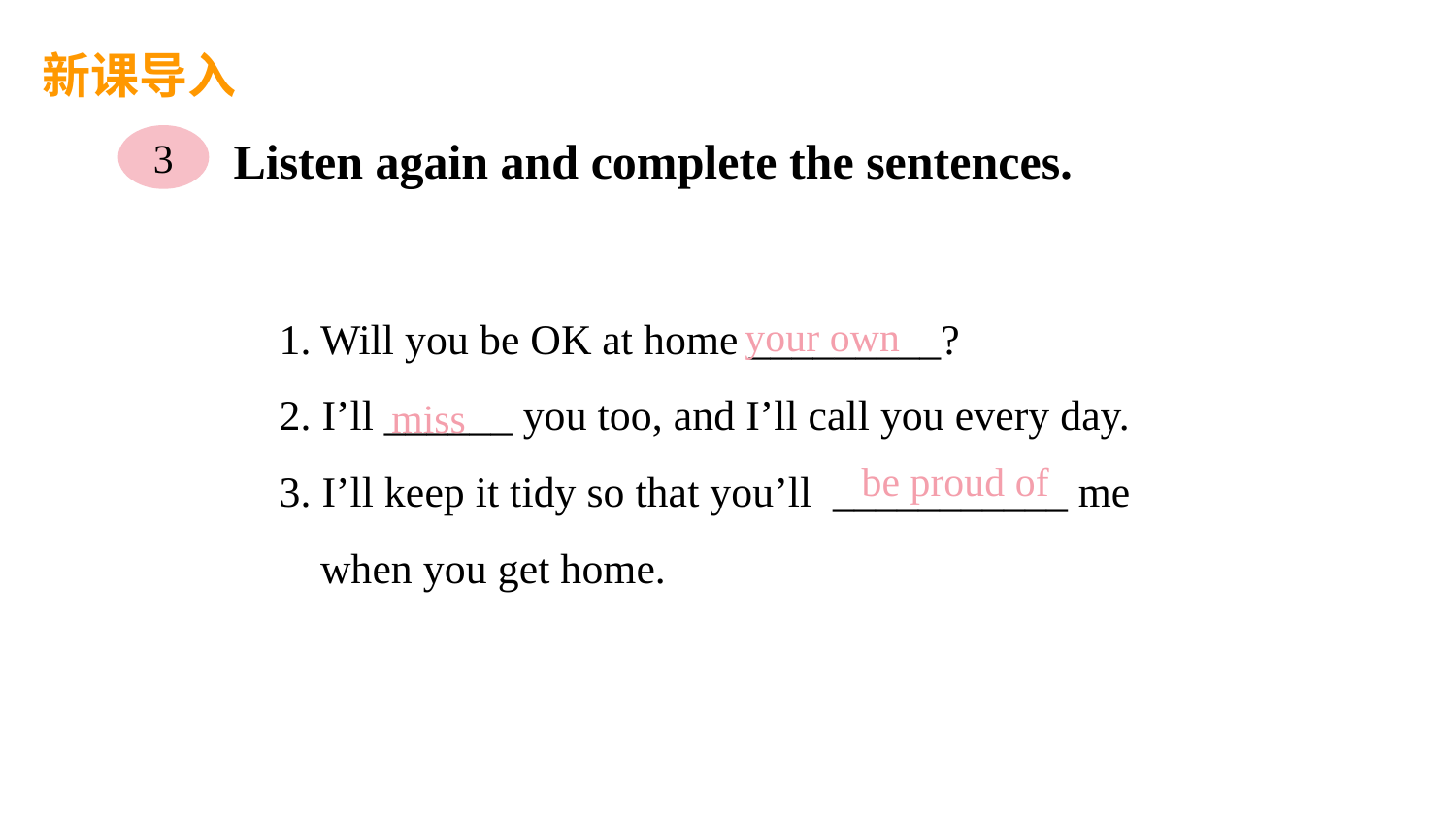

新课导入
3
Listen again and complete the sentences.
思 考
Will you be OK at home _________?
2. I’ll ______ you too, and I’ll call you every day.
3. I’ll keep it tidy so that you’ll  ___________ me when you get home.
your own
miss
be proud of